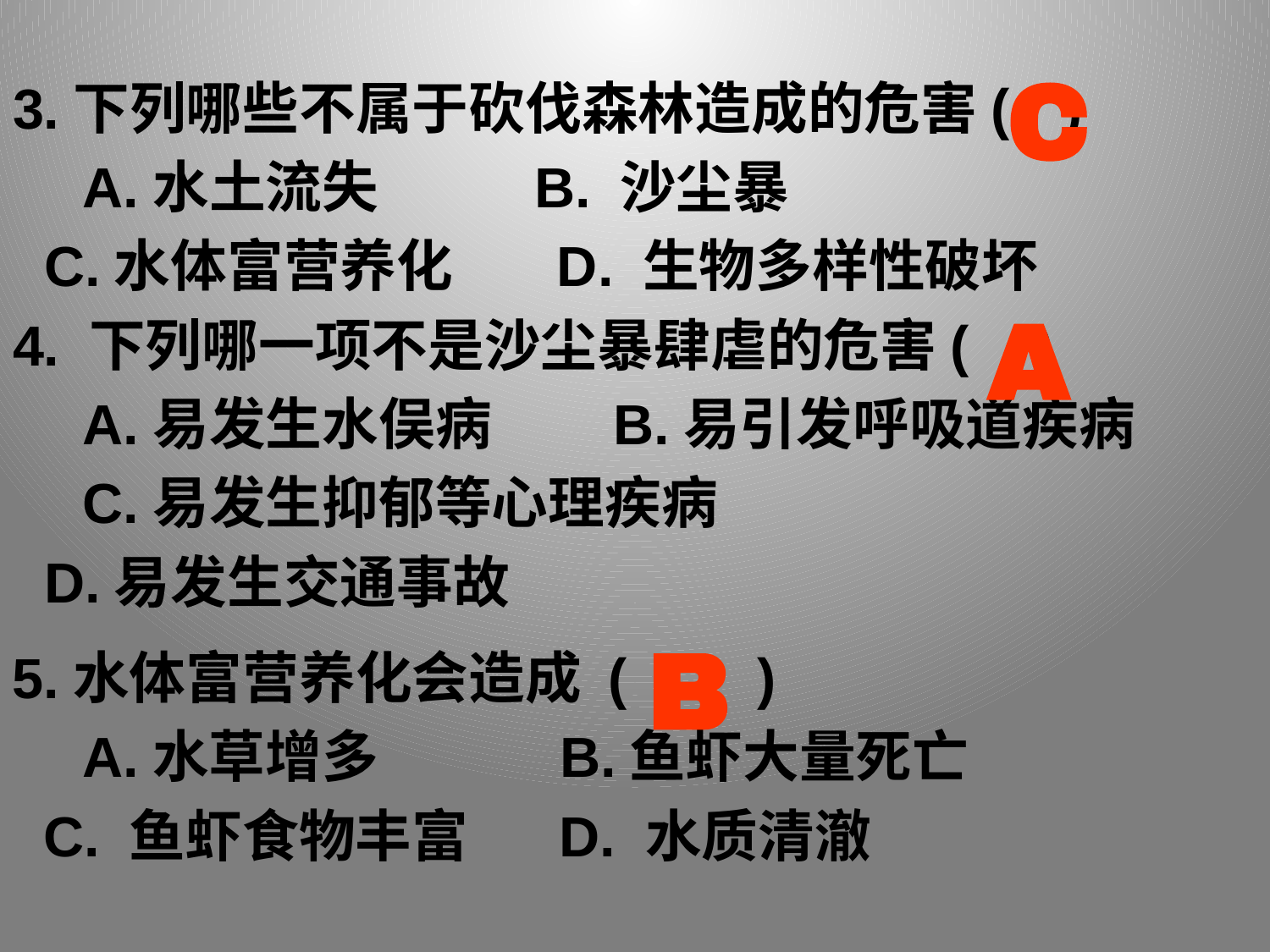

C
3.下列哪些不属于砍伐森林造成的危害(    )
　A.水土流失           B. 沙尘暴
  C.水体富营养化       D. 生物多样性破坏
4. 下列哪一项不是沙尘暴肆虐的危害(     )
　A.易发生水俣病　    B.易引发呼吸道疾病
　C.易发生抑郁等心理疾病
  D.易发生交通事故
A
B
5.水体富营养化会造成 (   　)
　A.水草增多             B.鱼虾大量死亡
  C. 鱼虾食物丰富      D. 水质清澈